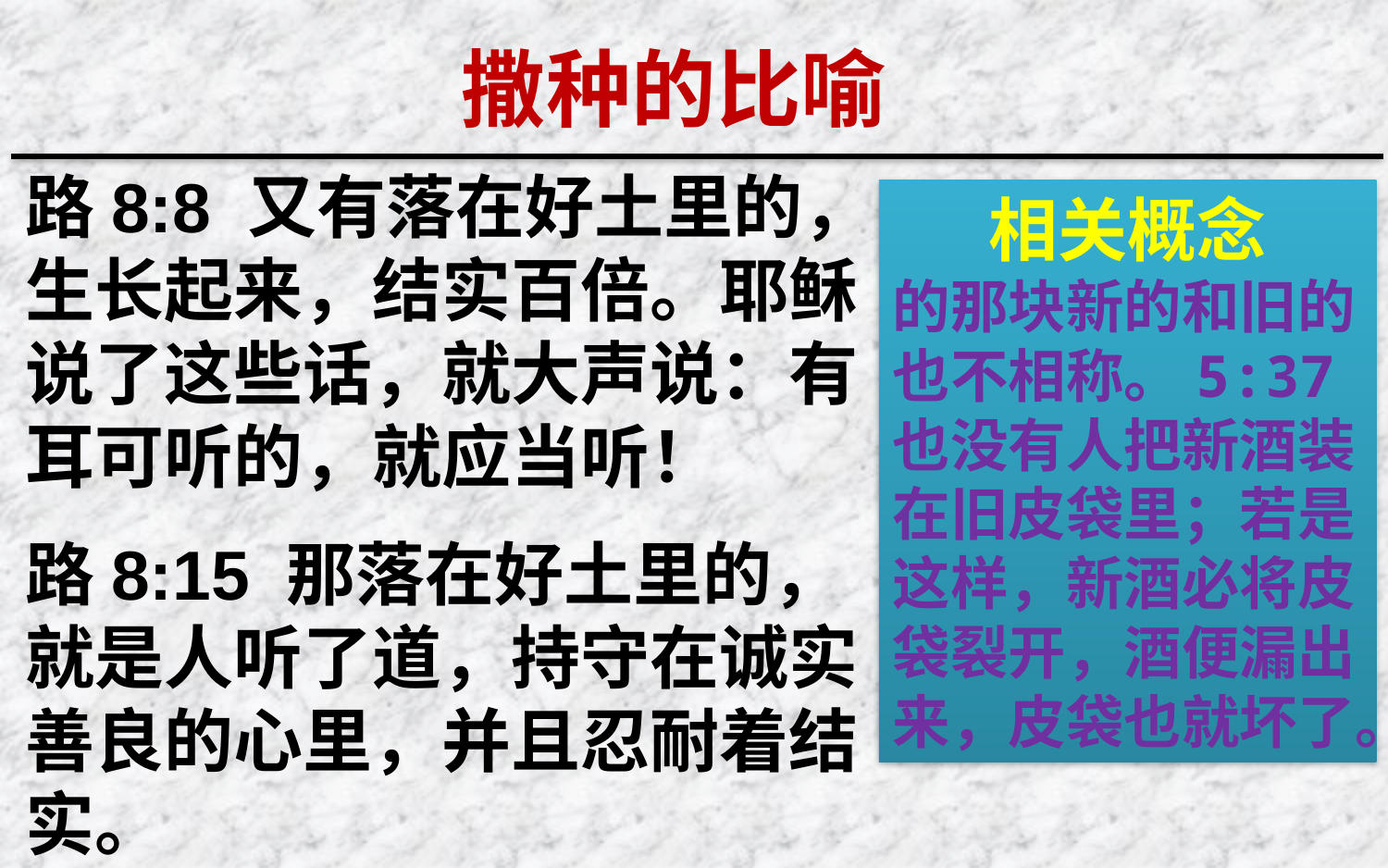

撒种的比喻
路8:8 又有落在好土里的，生长起来，结实百倍。耶稣说了这些话，就大声说：有耳可听的，就应当听！
路8:15 那落在好土里的，就是人听了道，持守在诚实善良的心里，并且忍耐着结实。
相关概念
的那块新的和旧的也不相称。5:37 也没有人把新酒装在旧皮袋里；若是这样，新酒必将皮袋裂开，酒便漏出来，皮袋也就坏了。